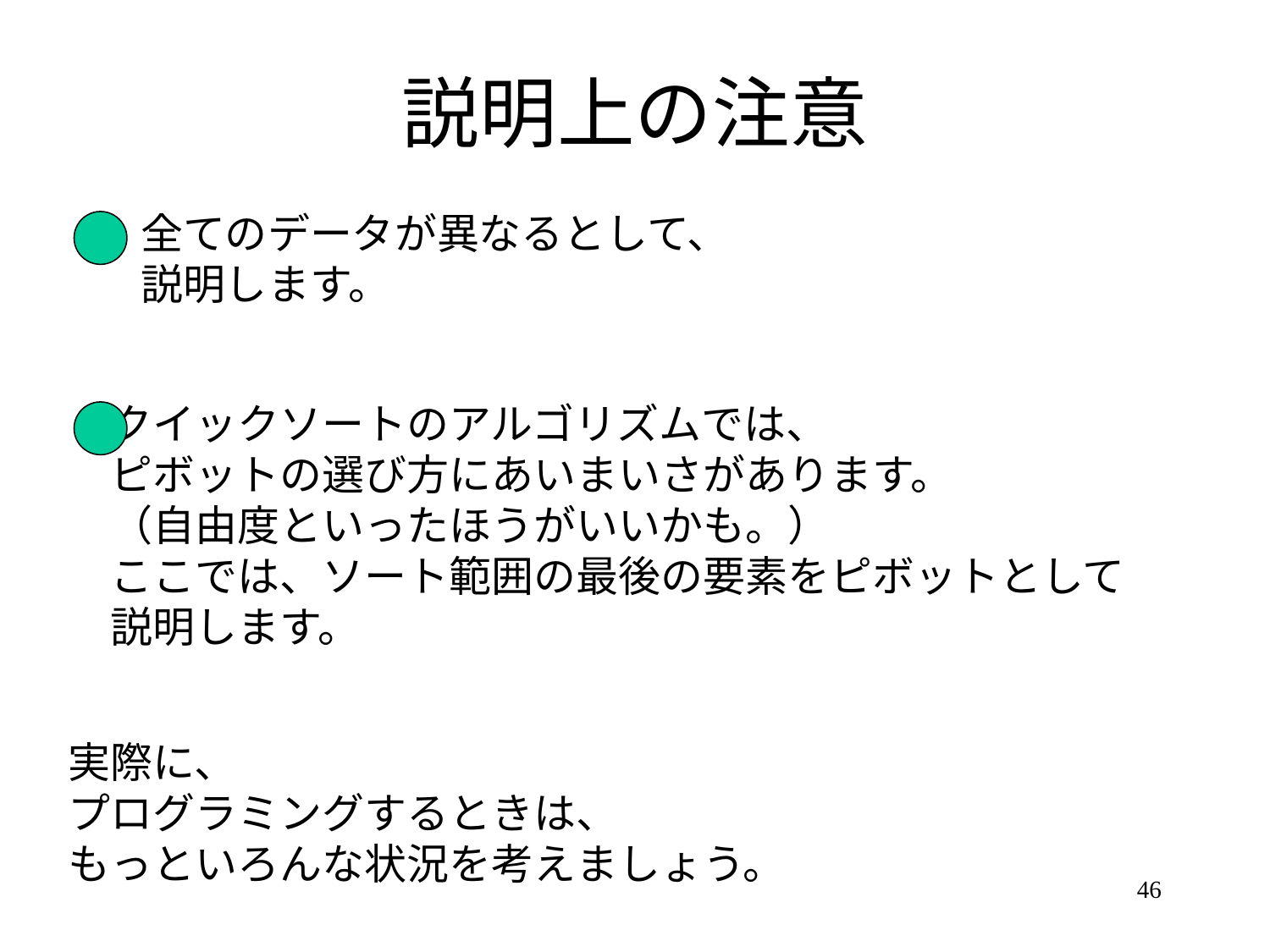

# 説明上の注意
全てのデータが異なるとして、
説明します。

クイックソートのアルゴリズムでは、
ピボットの選び方にあいまいさがあります。
（自由度といったほうがいいかも。）
ここでは、ソート範囲の最後の要素をピボットとして
説明します。

実際に、
プログラミングするときは、
もっといろんな状況を考えましょう。
46